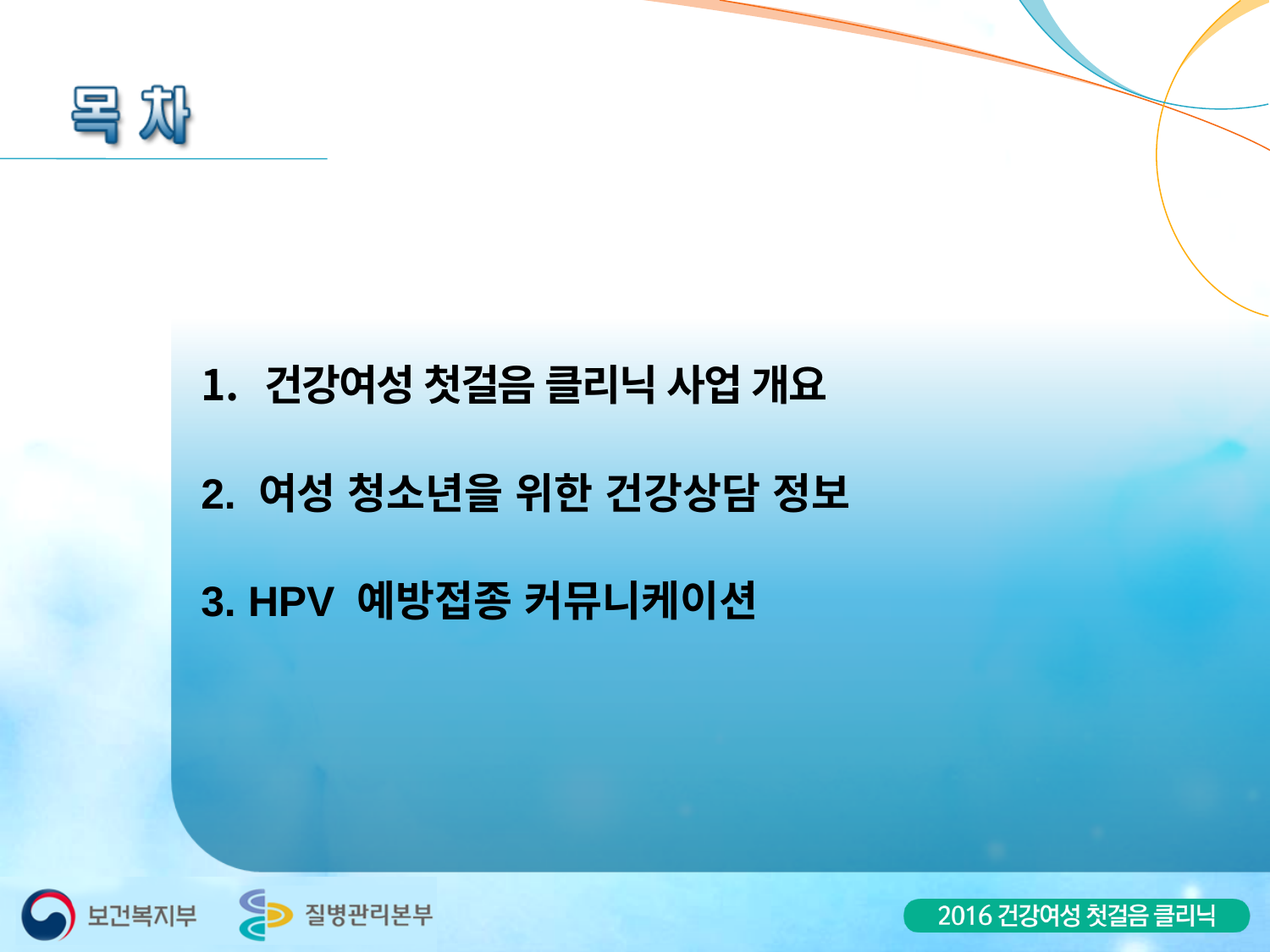

건강여성 첫걸음 클리닉 사업 개요

2. 여성 청소년을 위한 건강상담 정보

3. HPV 예방접종 커뮤니케이션